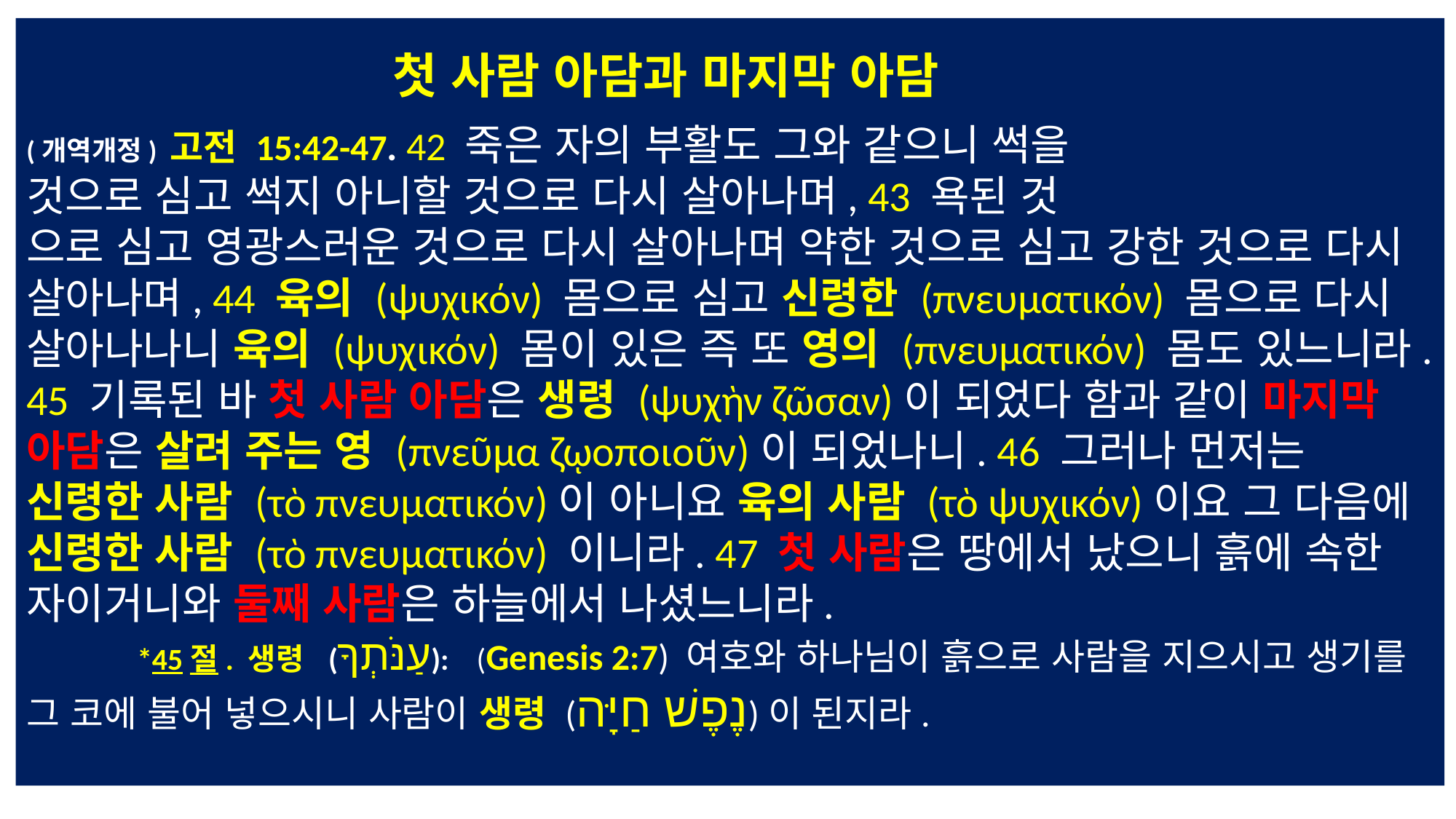

첫 사람 아담과 마지막 아담

(개역개정) 고전 15:42-47. 42 죽은 자의 부활도 그와 같으니 썩을
것으로 심고 썩지 아니할 것으로 다시 살아나며, 43 욕된 것
으로 심고 영광스러운 것으로 다시 살아나며 약한 것으로 심고 강한 것으로 다시 살아나며, 44 육의 (ψυχικόν) 몸으로 심고 신령한 (πνευματικόν) 몸으로 다시 살아나나니 육의 (ψυχικόν) 몸이 있은 즉 또 영의 (πνευματικόν) 몸도 있느니라. 45 기록된 바 첫 사람 아담은 생령 (ψυχὴν ζῶσαν)이 되었다 함과 같이 마지막 아담은 살려 주는 영 (πνεῦμα ζῳοποιοῦν)이 되었나니. 46 그러나 먼저는 신령한 사람 (τὸ πνευματικόν)이 아니요 육의 사람 (τὸ ψυχικόν)이요 그 다음에 신령한 사람 (τὸ πνευματικόν) 이니라. 47 첫 사람은 땅에서 났으니 흙에 속한 자이거니와 둘째 사람은 하늘에서 나셨느니라.
                *45절. 생령  (‎עַנֹּתְךָ):    (Genesis 2:7) 여호와 하나님이 흙으로 사람을 지으시고 생기를 그 코에 불어 넣으시니 사람이 생령 (נֶפֶשׁ חַיָּה)이 된지라.